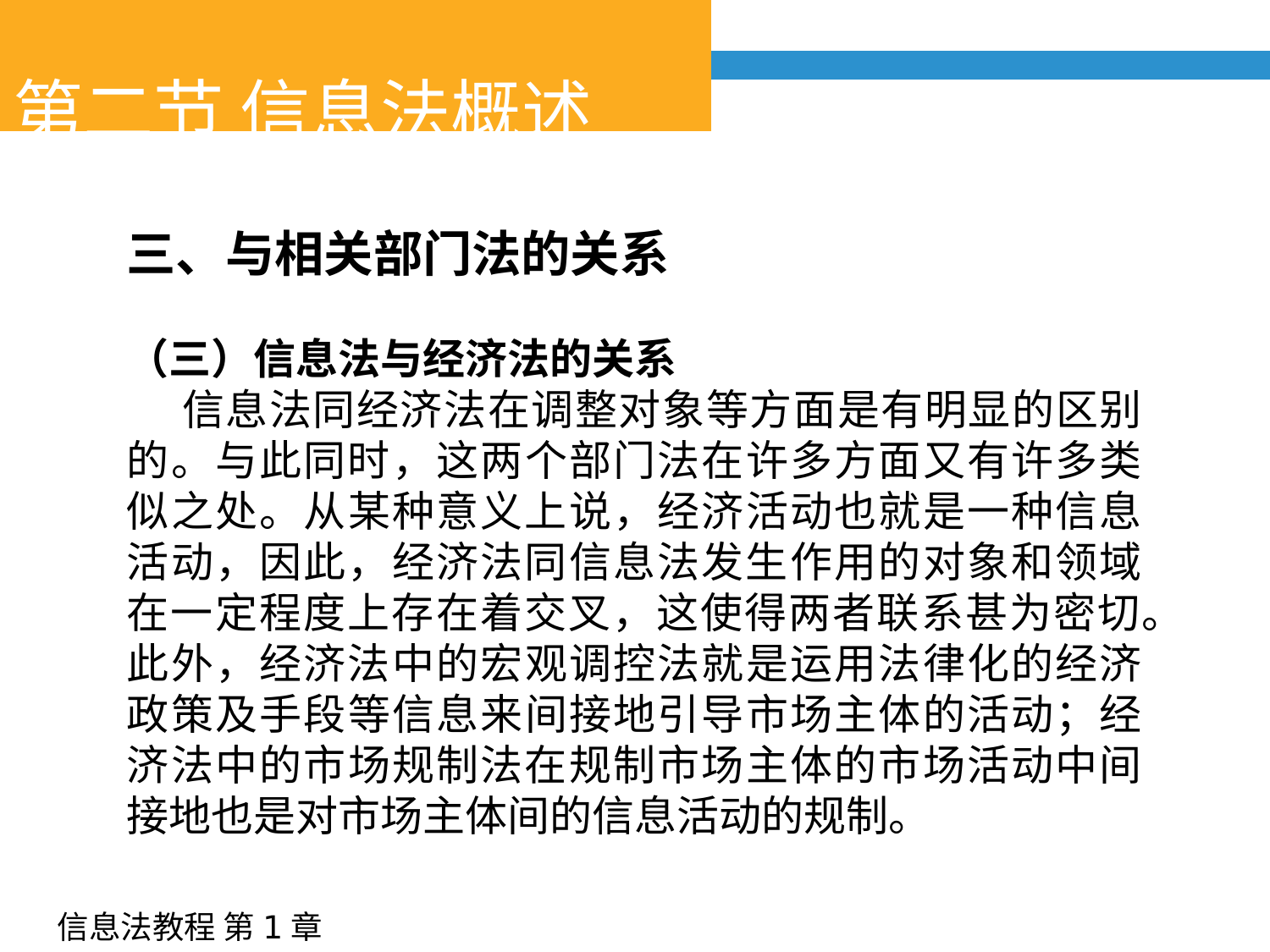

第二节 信息法概述
三、与相关部门法的关系

（三）信息法与经济法的关系
    信息法同经济法在调整对象等方面是有明显的区别的。与此同时，这两个部门法在许多方面又有许多类似之处。从某种意义上说，经济活动也就是一种信息活动，因此，经济法同信息法发生作用的对象和领域在一定程度上存在着交叉，这使得两者联系甚为密切。此外，经济法中的宏观调控法就是运用法律化的经济政策及手段等信息来间接地引导市场主体的活动；经济法中的市场规制法在规制市场主体的市场活动中间接地也是对市场主体间的信息活动的规制。
信息法教程 第1章